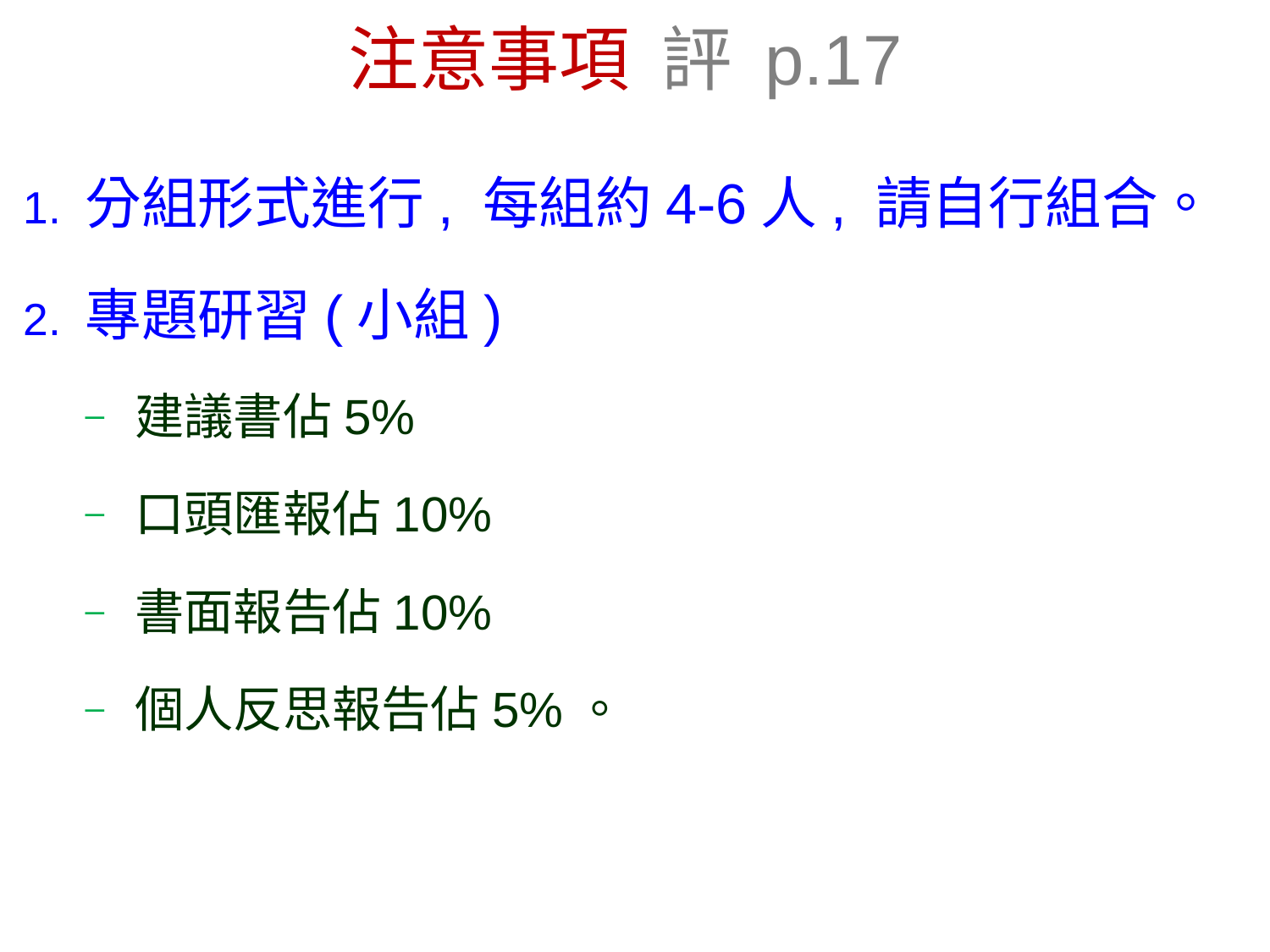

# 注意事項  評 p.17
分組形式進行, 每組約4-6人, 請自行組合。
專題研習(小組)
建議書佔5%
口頭匯報佔10%
書面報告佔10%
個人反思報告佔5%。